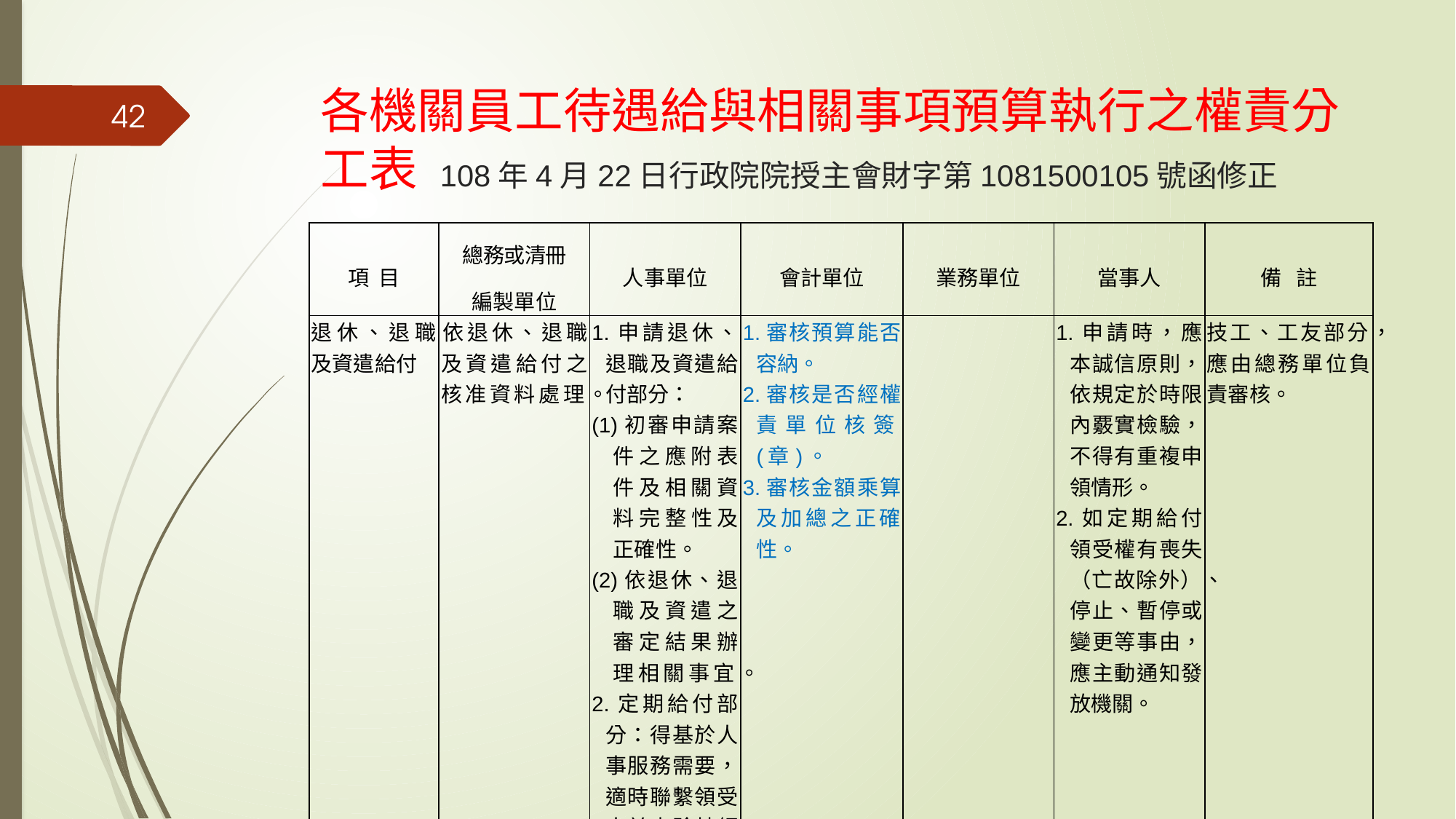

# 各機關員工待遇給與相關事項預算執行之權責分工表 108年4月22日行政院院授主會財字第1081500105號函修正
42
| 項 目 | 總務或清冊 編製單位 | 人事單位 | 會計單位 | 業務單位 | 當事人 | 備 註 |
| --- | --- | --- | --- | --- | --- | --- |
| 退休、退職及資遣給付 | 依退休、退職及資遣給付之核准資料處理。 | 1.申請退休、退職及資遣給付部分： (1)初審申請案件之應附表件及相關資料完整性及正確性。 (2)依退休、退職及資遣之審定結果辦理相關事宜。 2.定期給付部分：得基於人事服務需要，適時聯繫領受人並查驗其領受資格無誤後，列冊發放。 | 1.審核預算能否容納。 2.審核是否經權責單位核簽(章)。 3.審核金額乘算及加總之正確性。 |  | 1.申請時，應本誠信原則，依規定於時限內覈實檢驗，不得有重複申領情形。 2.如定期給付領受權有喪失（亡故除外）、停止、暫停或變更等事由，應主動通知發放機關。 | 技工、工友部分，應由總務單位負責審核。 |